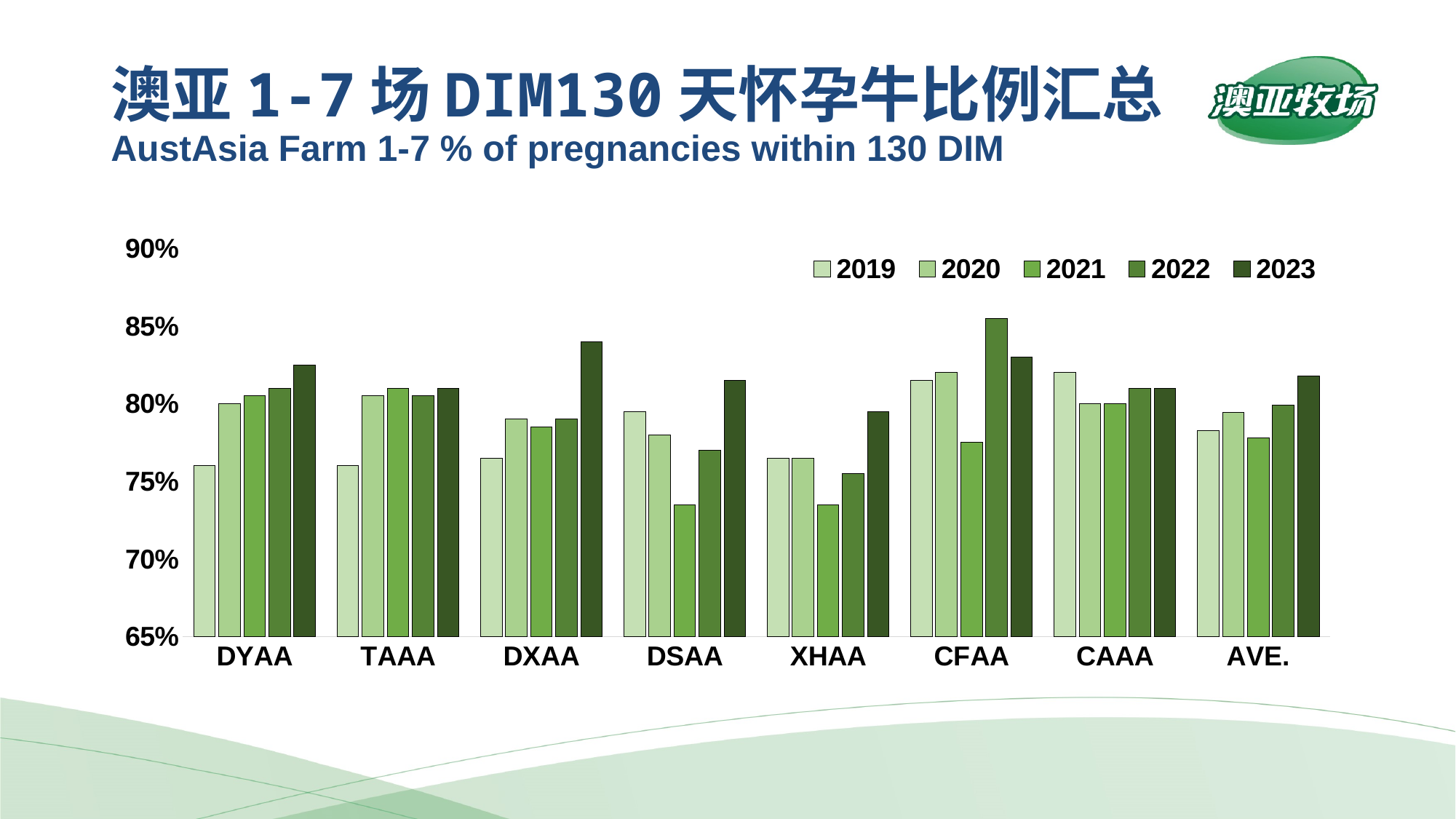

# 澳亚1-7场DIM130天怀孕牛比例汇总 AustAsia Farm 1-7 % of pregnancies within 130 DIM

### Chart

| Category | 2019 | 2020 | 2021 | 2022 | 2023 |
|---|---|---|---|---|---|
| DYAA | 0.76 | 0.8 | 0.805 | 0.81 | 0.825 |
| TAAA | 0.76 | 0.805 | 0.81 | 0.805 | 0.81 |
| DXAA | 0.765 | 0.79 | 0.785 | 0.79 | 0.84 |
| DSAA | 0.795 | 0.78 | 0.735 | 0.77 | 0.815 |
| XHAA | 0.765 | 0.765 | 0.735 | 0.755 | 0.795 |
| CFAA | 0.815 | 0.82 | 0.775 | 0.855 | 0.83 |
| CAAA | 0.82 | 0.8 | 0.8 | 0.81 | 0.81 |
| AVE. | 0.7828571428571429 | 0.7942857142857143 | 0.7778571428571429 | 0.7992857142857144 | 0.8178571428571428 |